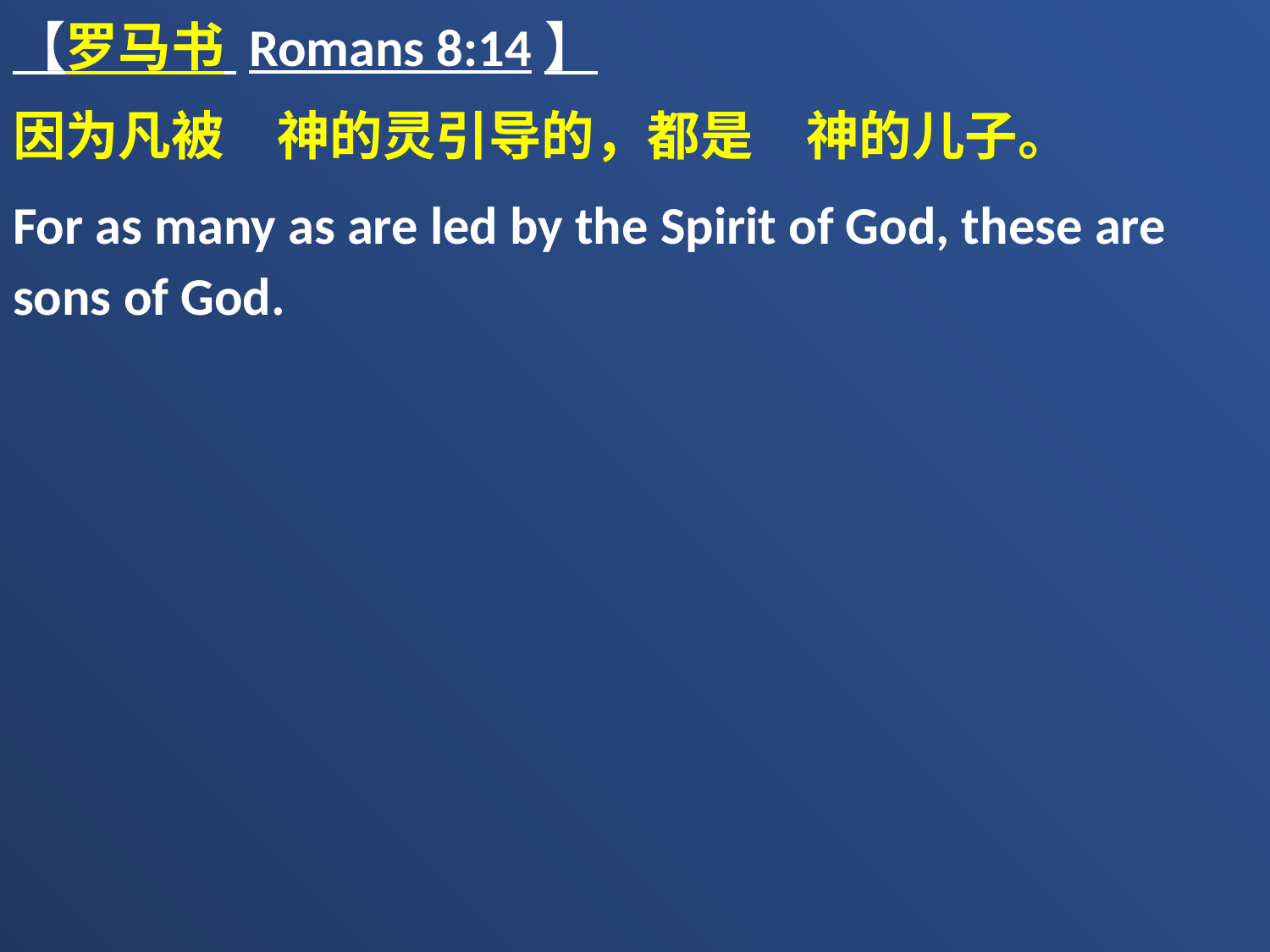

【罗马书 Romans 8:14】
因为凡被　神的灵引导的，都是　神的儿子。
For as many as are led by the Spirit of God, these are sons of God.